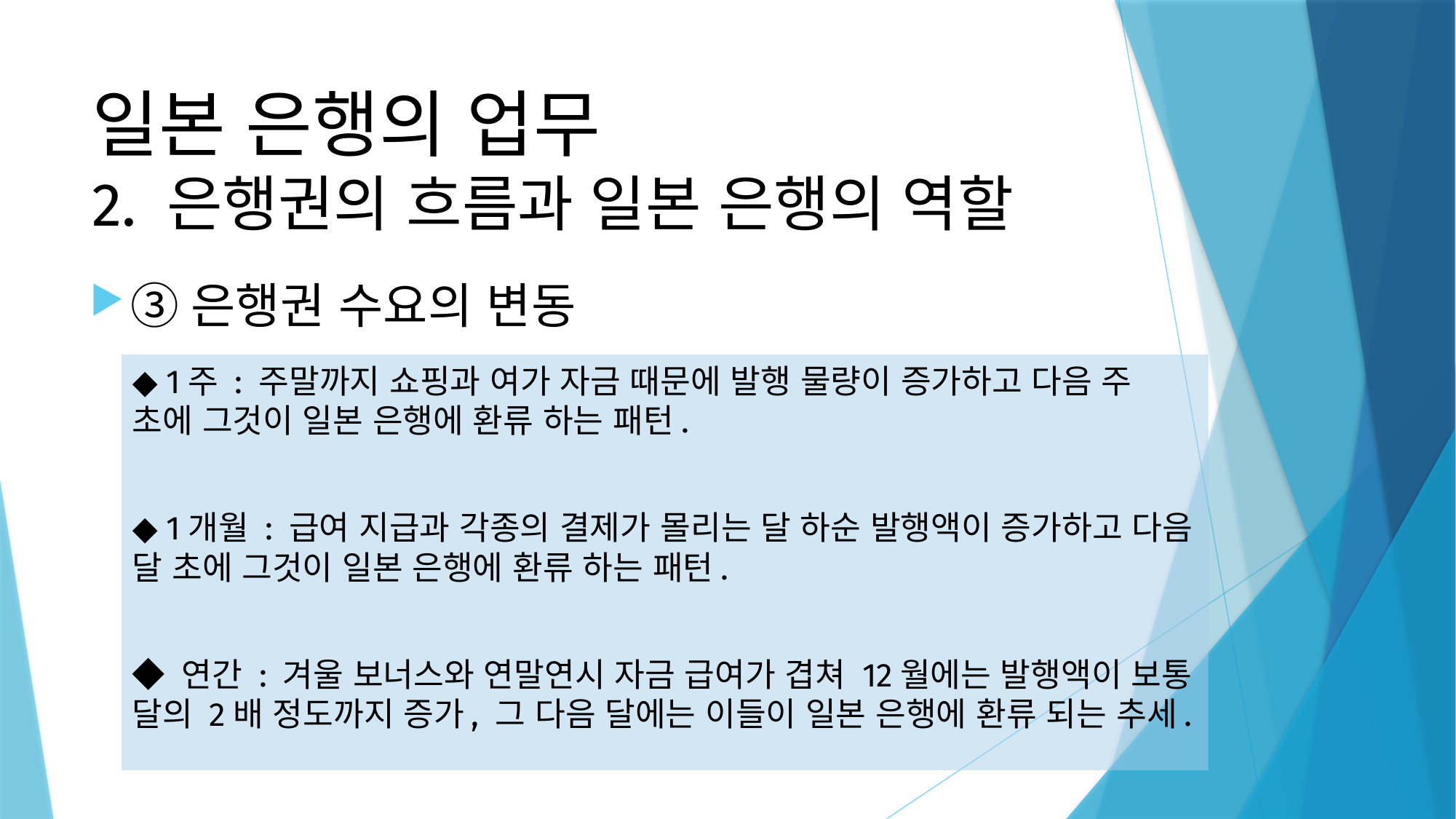

# 일본 은행의 업무 2. 은행권의 흐름과 일본 은행의 역할
③은행권 수요의 변동
◆ 1주 : 주말까지 쇼핑과 여가 자금 때문에 발행 물량이 증가하고 다음 주 초에 그것이 일본 은행에 환류 하는 패턴.

◆ 1개월 : 급여 지급과 각종의 결제가 몰리는 달 하순 발행액이 증가하고 다음 달 초에 그것이 일본 은행에 환류 하는 패턴.

◆ 연간 : 겨울 보너스와 연말연시 자금 급여가 겹쳐 12월에는 발행액이 보통 달의 2배 정도까지 증가, 그 다음 달에는 이들이 일본 은행에 환류 되는 추세.